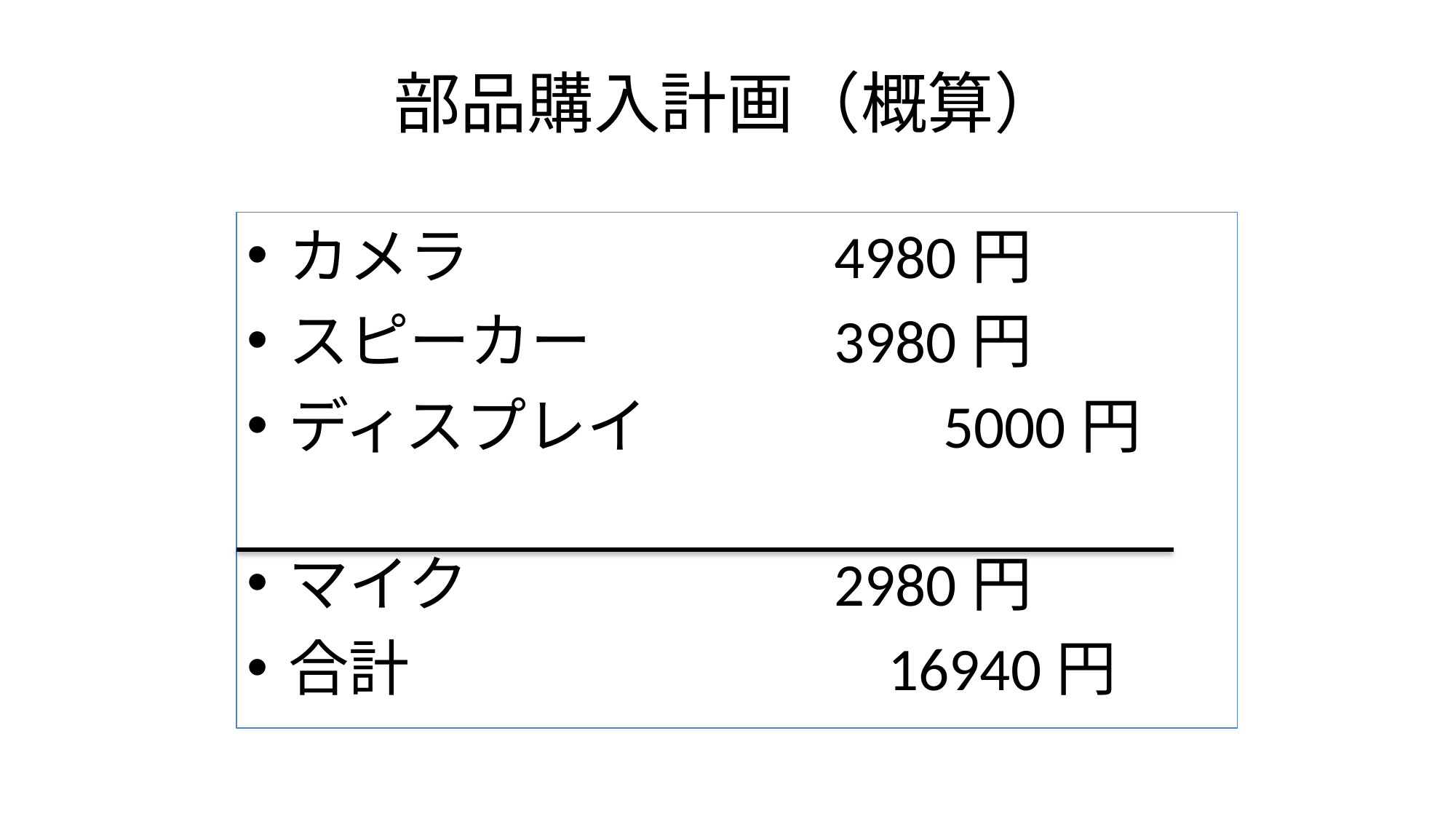

# 部品購入計画（概算）
カメラ				4980円
スピーカー			3980円
ディスプレイ			5000円
マイク				2980円
合計                                  16940円